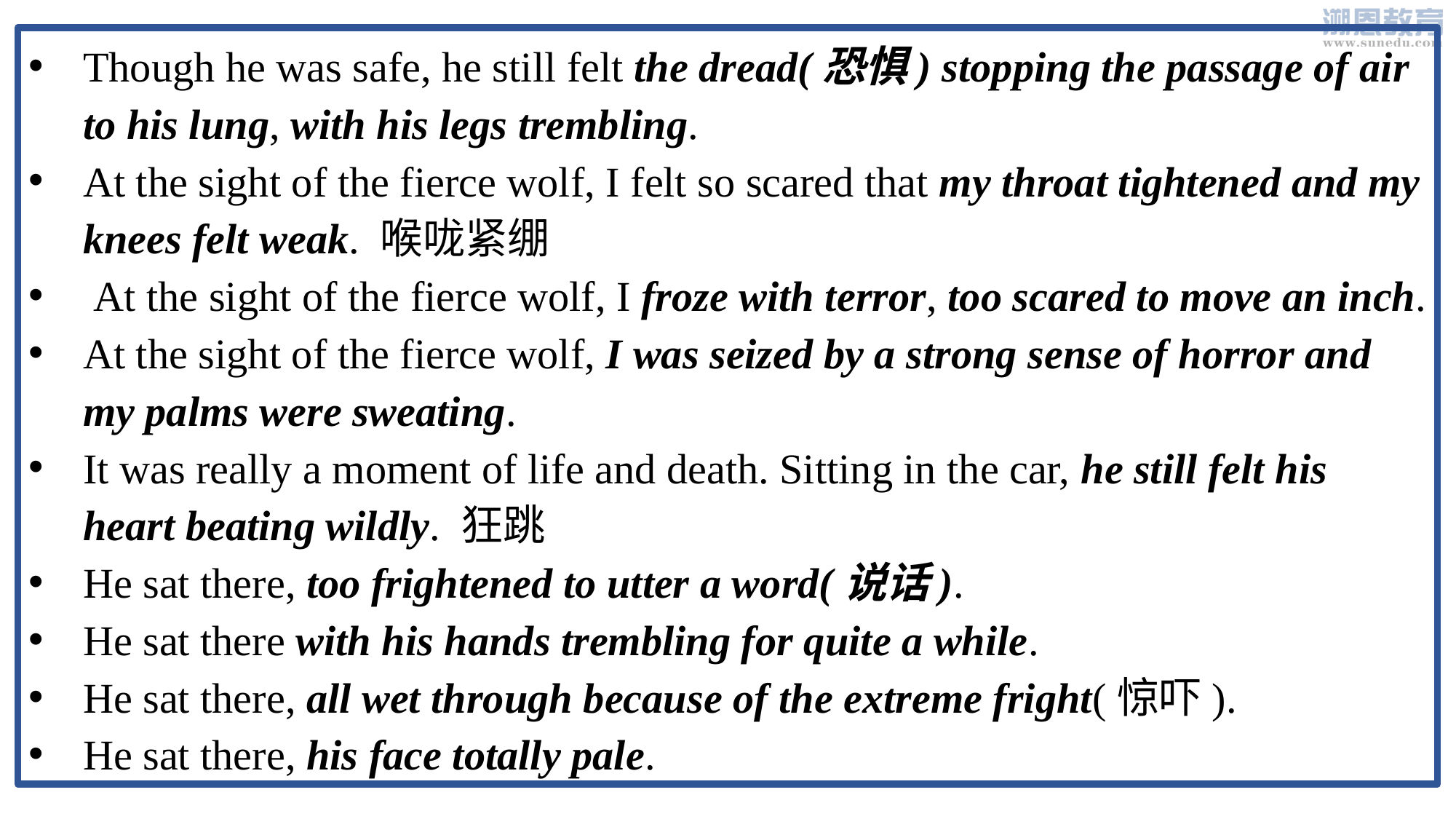

Though he was safe, he still felt the dread(恐惧) stopping the passage of air to his lung, with his legs trembling.
At the sight of the fierce wolf, I felt so scared that my throat tightened and my knees felt weak. 喉咙紧绷
 At the sight of the fierce wolf, I froze with terror, too scared to move an inch.
At the sight of the fierce wolf, I was seized by a strong sense of horror and my palms were sweating.
It was really a moment of life and death. Sitting in the car, he still felt his heart beating wildly. 狂跳
He sat there, too frightened to utter a word(说话).
He sat there with his hands trembling for quite a while.
He sat there, all wet through because of the extreme fright(惊吓).
He sat there, his face totally pale.